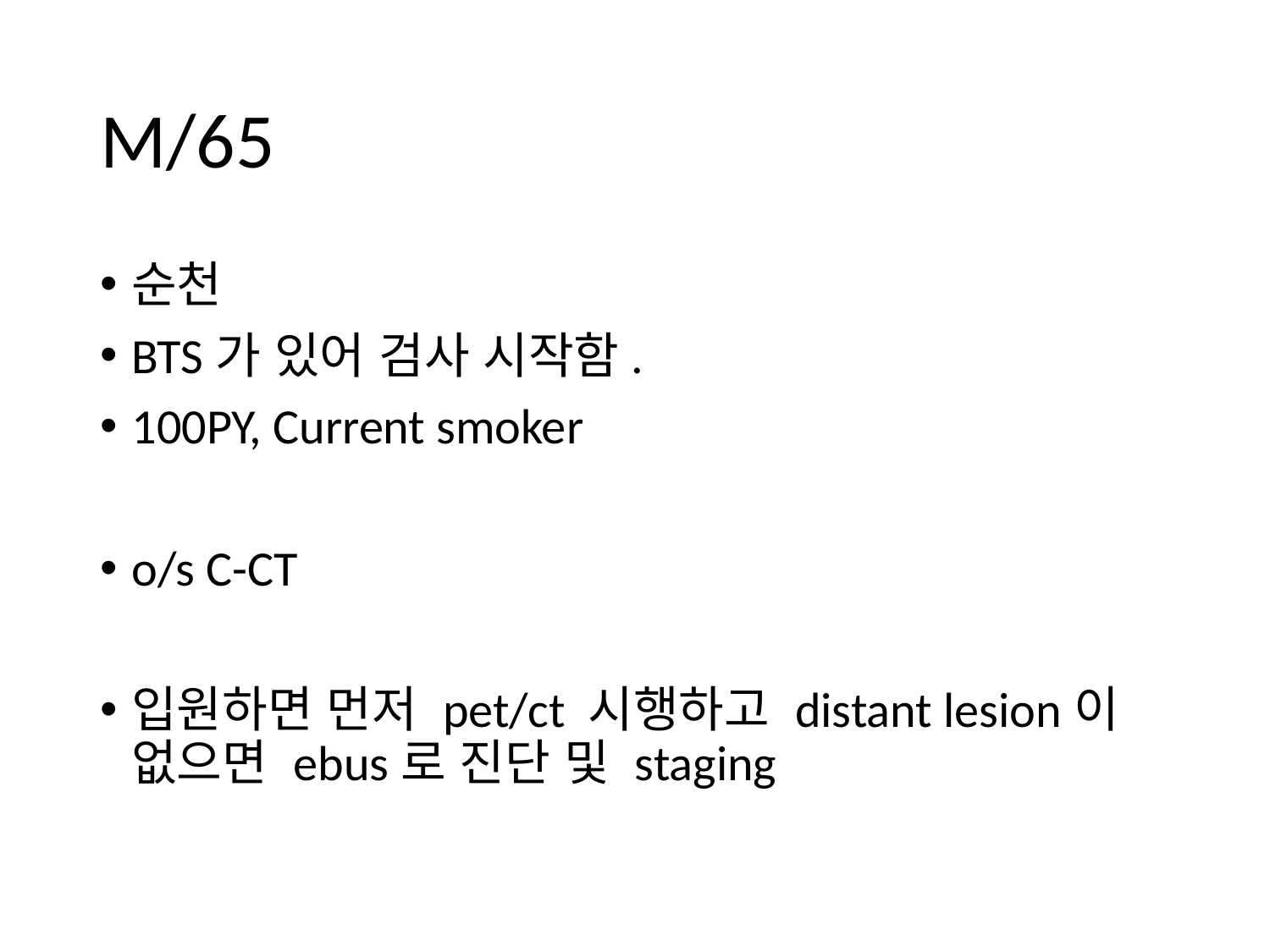

# M/65
순천
BTS가 있어 검사 시작함.
100PY, Current smoker

o/s C-CT

입원하면 먼저 pet/ct 시행하고 distant lesion이 없으면 ebus로 진단 및 staging